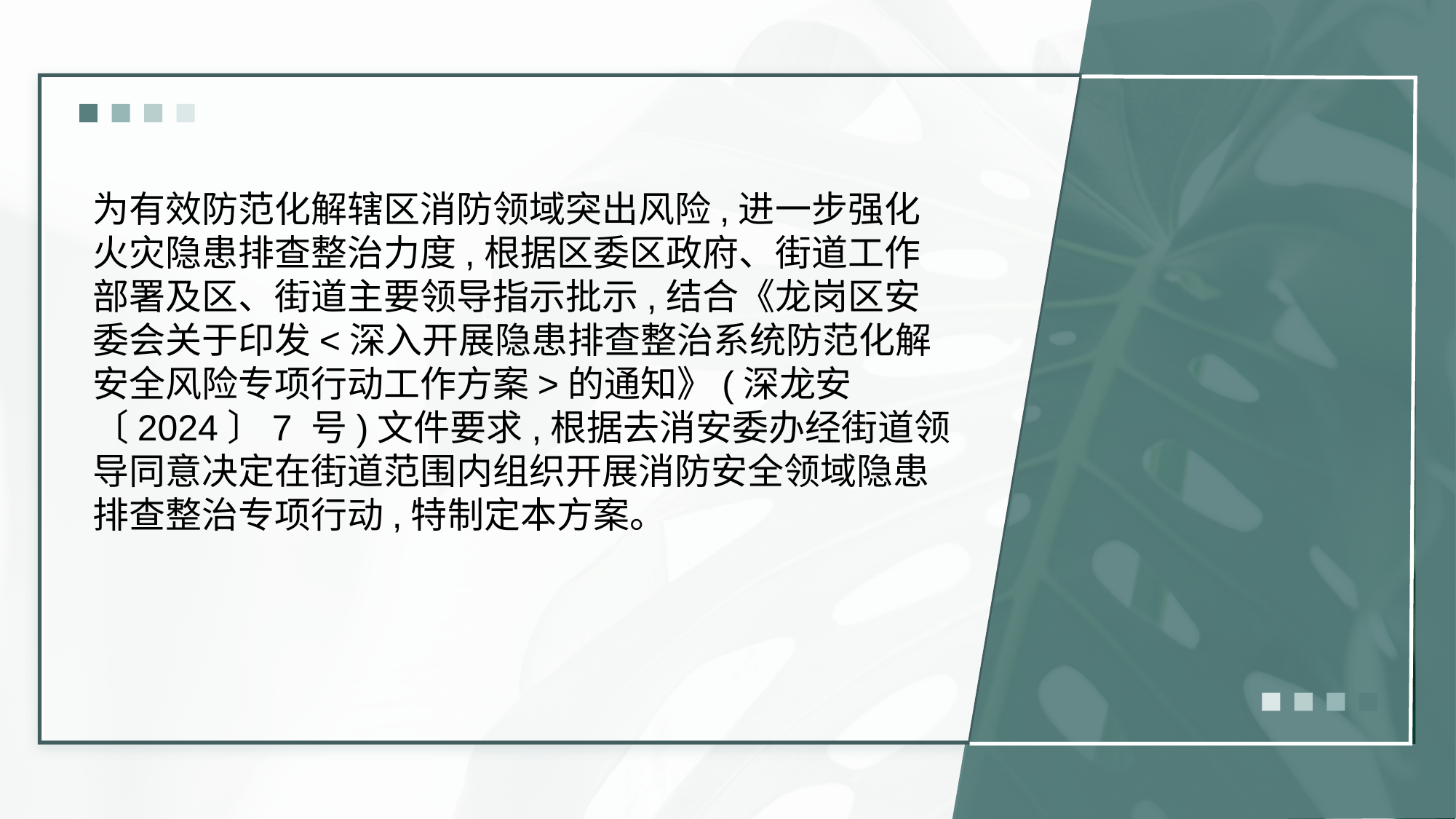

为有效防范化解辖区消防领域突出风险,进一步强化火灾隐患排查整治力度,根据区委区政府、街道工作部署及区、街道主要领导指示批示,结合《龙岗区安委会关于印发<深入开展隐患排查整治系统防范化解安全风险专项行动工作方案>的通知》(深龙安〔2024〕7 号)文件要求,根据去消安委办经街道领导同意决定在街道范围内组织开展消防安全领域隐患排查整治专项行动,特制定本方案。